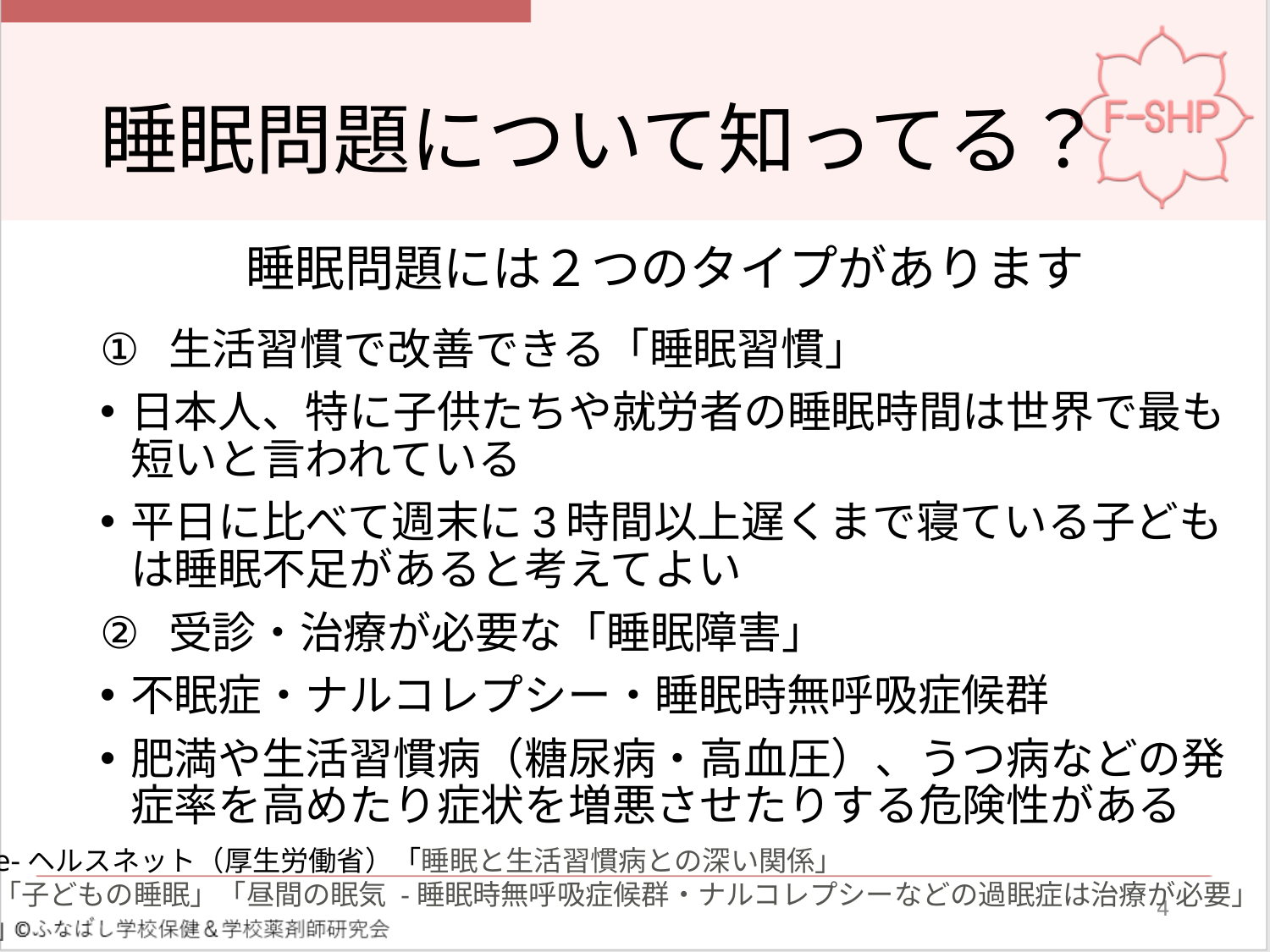

# 睡眠問題について知ってる？
睡眠問題には２つのタイプがあります
生活習慣で改善できる「睡眠習慣」
日本人、特に子供たちや就労者の睡眠時間は世界で最も短いと言われている
平日に比べて週末に3時間以上遅くまで寝ている子どもは睡眠不足があると考えてよい
受診・治療が必要な「睡眠障害」
不眠症・ナルコレプシー・睡眠時無呼吸症候群
肥満や生活習慣病（糖尿病・高血圧）、うつ病などの発症率を高めたり症状を増悪させたりする危険性がある
e-ヘルスネット（厚生労働省）「睡眠と生活習慣病との深い関係」
「子どもの睡眠」「昼間の眠気 -睡眠時無呼吸症候群・ナルコレプシーなどの過眠症は治療が必要」
」
4